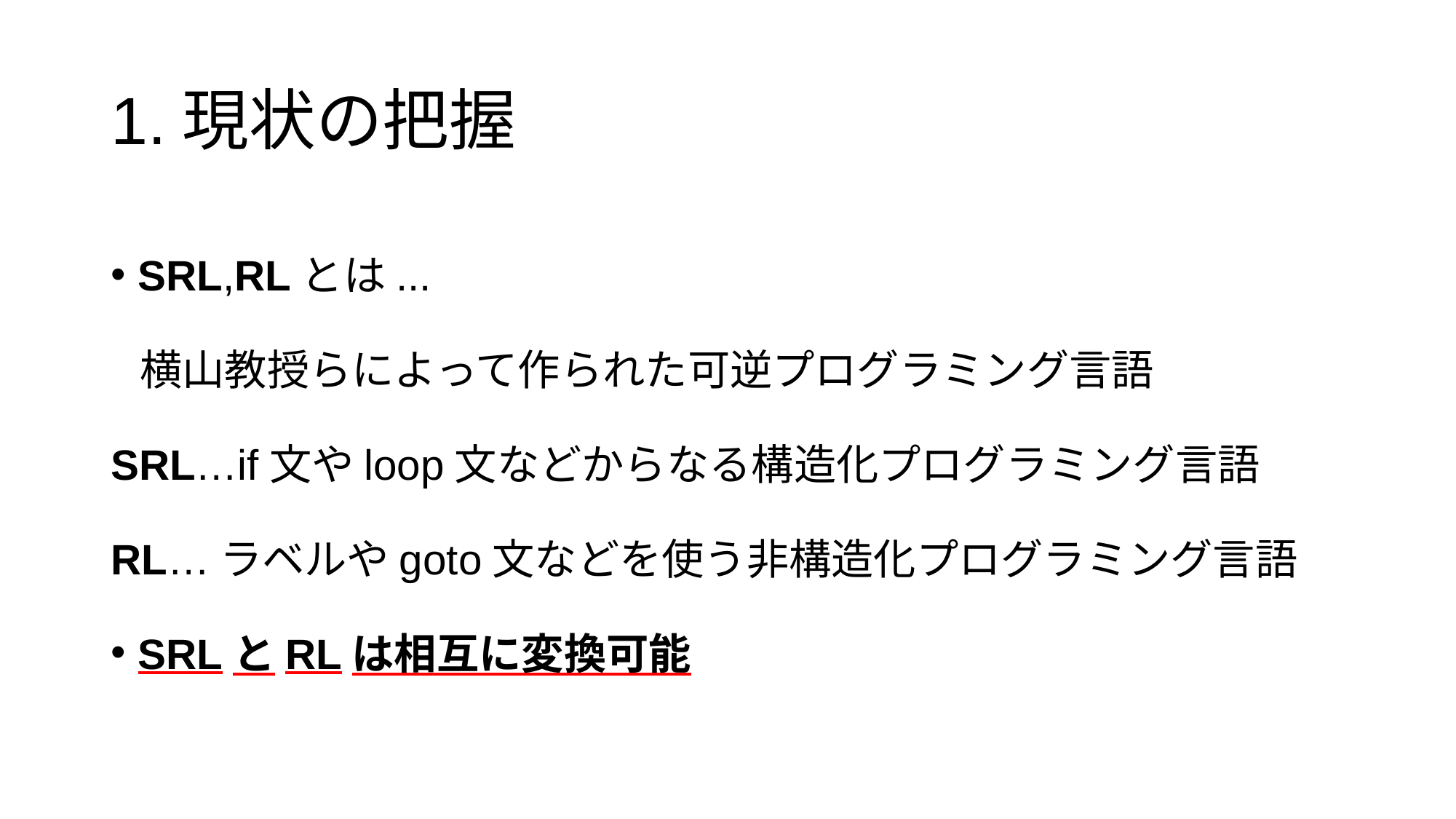

# 1.現状の把握
SRL,RLとは...
  横山教授らによって作られた可逆プログラミング言語
SRL…if文やloop文などからなる構造化プログラミング言語
RL…ラベルやgoto文などを使う非構造化プログラミング言語
SRLとRLは相互に変換可能